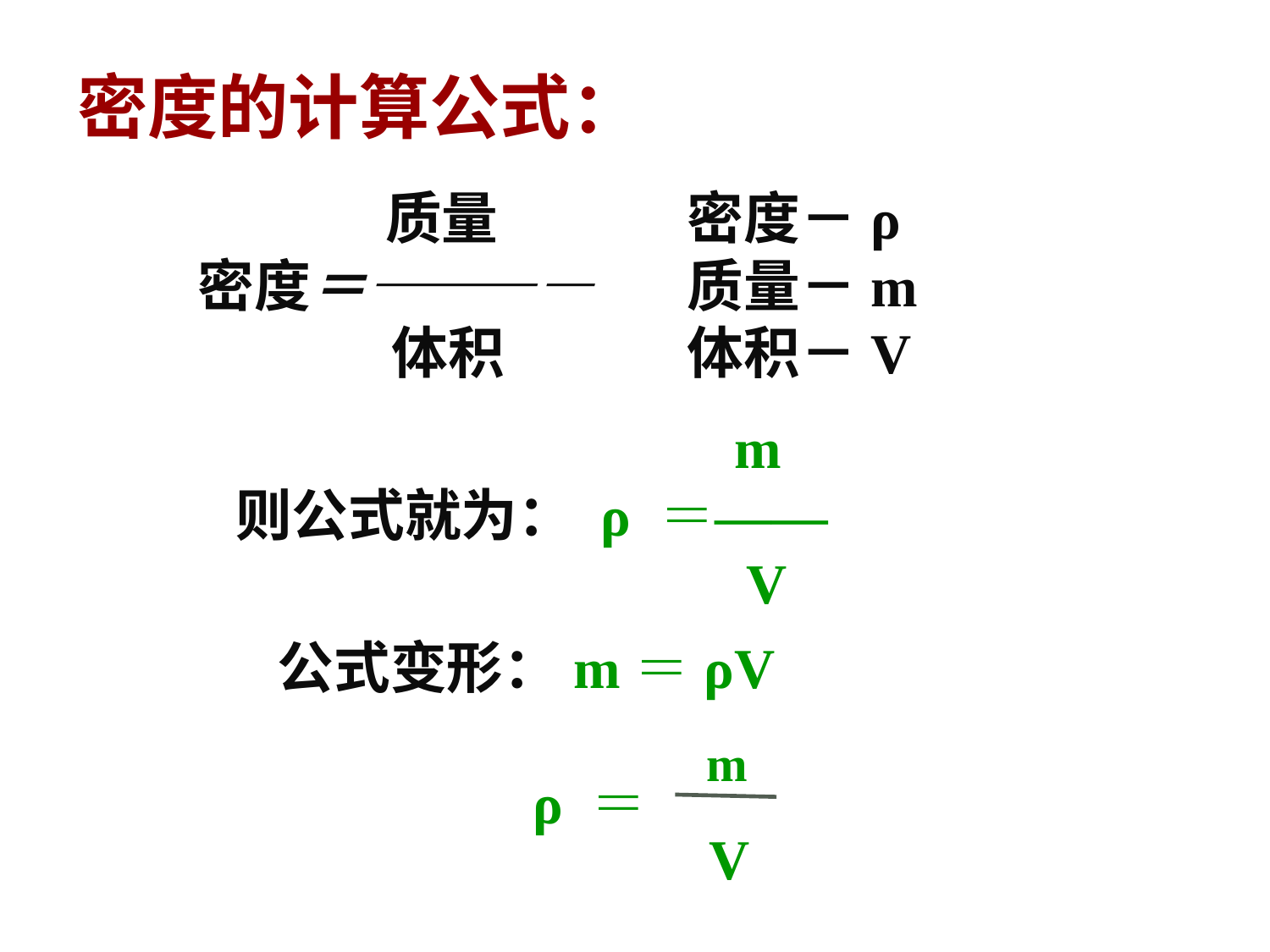

密度的计算公式：
                         质量
密度＝————
              体积
密度－ρ    质量－m    体积－V
                                                              m
则公式就为： ρ ＝——
                                    V
公式变形：m＝ρV

                  ρ ＝

m
V